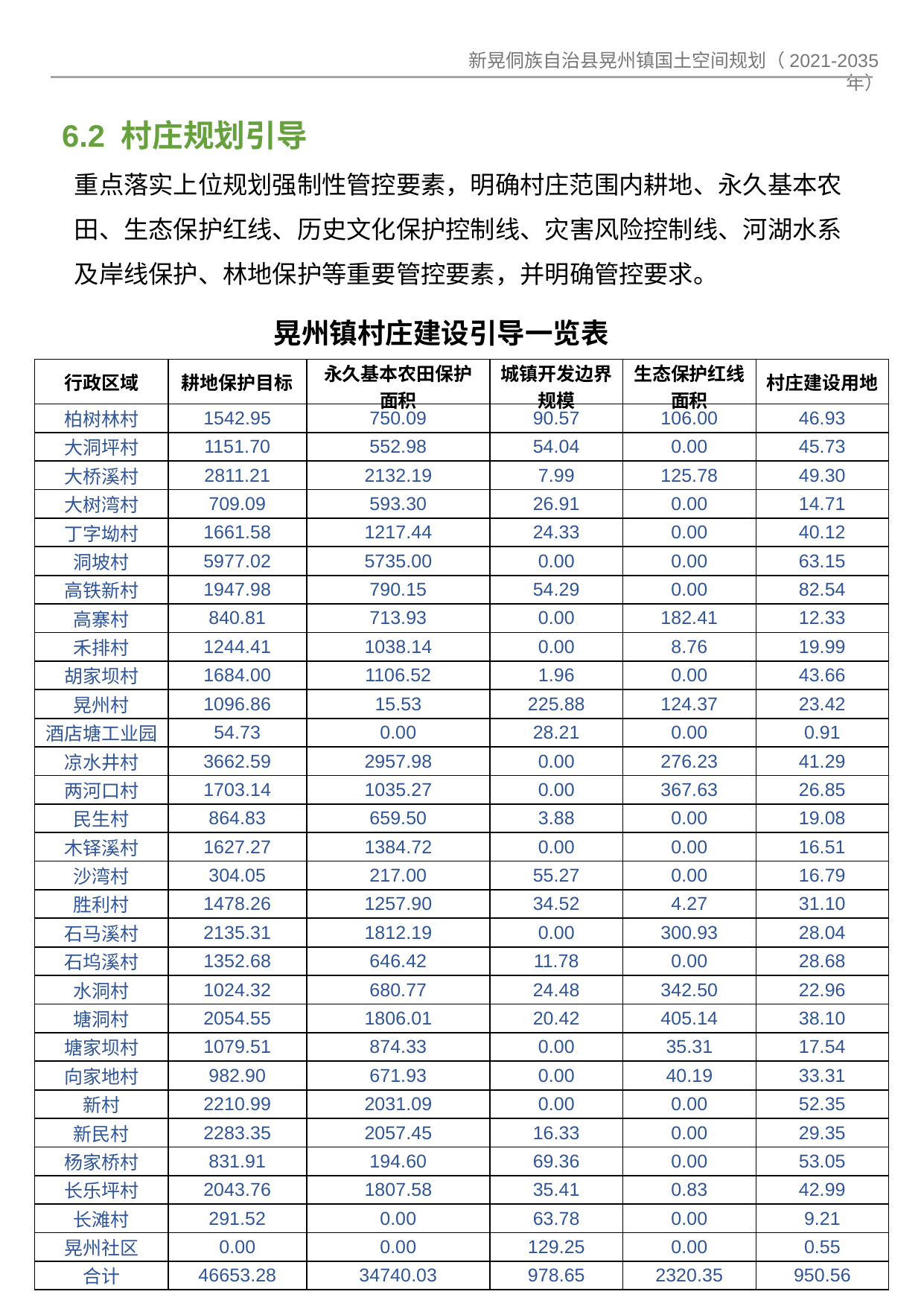

6.2 村庄规划引导
重点落实上位规划强制性管控要素，明确村庄范围内耕地、永久基本农田、生态保护红线、历史文化保护控制线、灾害风险控制线、河湖水系及岸线保护、林地保护等重要管控要素，并明确管控要求。
晃州镇村庄建设引导一览表
| 行政区域 | 耕地保护目标 | 永久基本农田保护面积 | 城镇开发边界规模 | 生态保护红线面积 | 村庄建设用地 |
| --- | --- | --- | --- | --- | --- |
| 柏树林村 | 1542.95 | 750.09 | 90.57 | 106.00 | 46.93 |
| 大洞坪村 | 1151.70 | 552.98 | 54.04 | 0.00 | 45.73 |
| 大桥溪村 | 2811.21 | 2132.19 | 7.99 | 125.78 | 49.30 |
| 大树湾村 | 709.09 | 593.30 | 26.91 | 0.00 | 14.71 |
| 丁字坳村 | 1661.58 | 1217.44 | 24.33 | 0.00 | 40.12 |
| 洞坡村 | 5977.02 | 5735.00 | 0.00 | 0.00 | 63.15 |
| 高铁新村 | 1947.98 | 790.15 | 54.29 | 0.00 | 82.54 |
| 高寨村 | 840.81 | 713.93 | 0.00 | 182.41 | 12.33 |
| 禾排村 | 1244.41 | 1038.14 | 0.00 | 8.76 | 19.99 |
| 胡家坝村 | 1684.00 | 1106.52 | 1.96 | 0.00 | 43.66 |
| 晃州村 | 1096.86 | 15.53 | 225.88 | 124.37 | 23.42 |
| 酒店塘工业园 | 54.73 | 0.00 | 28.21 | 0.00 | 0.91 |
| 凉水井村 | 3662.59 | 2957.98 | 0.00 | 276.23 | 41.29 |
| 两河口村 | 1703.14 | 1035.27 | 0.00 | 367.63 | 26.85 |
| 民生村 | 864.83 | 659.50 | 3.88 | 0.00 | 19.08 |
| 木铎溪村 | 1627.27 | 1384.72 | 0.00 | 0.00 | 16.51 |
| 沙湾村 | 304.05 | 217.00 | 55.27 | 0.00 | 16.79 |
| 胜利村 | 1478.26 | 1257.90 | 34.52 | 4.27 | 31.10 |
| 石马溪村 | 2135.31 | 1812.19 | 0.00 | 300.93 | 28.04 |
| 石坞溪村 | 1352.68 | 646.42 | 11.78 | 0.00 | 28.68 |
| 水洞村 | 1024.32 | 680.77 | 24.48 | 342.50 | 22.96 |
| 塘洞村 | 2054.55 | 1806.01 | 20.42 | 405.14 | 38.10 |
| 塘家坝村 | 1079.51 | 874.33 | 0.00 | 35.31 | 17.54 |
| 向家地村 | 982.90 | 671.93 | 0.00 | 40.19 | 33.31 |
| 新村 | 2210.99 | 2031.09 | 0.00 | 0.00 | 52.35 |
| 新民村 | 2283.35 | 2057.45 | 16.33 | 0.00 | 29.35 |
| 杨家桥村 | 831.91 | 194.60 | 69.36 | 0.00 | 53.05 |
| 长乐坪村 | 2043.76 | 1807.58 | 35.41 | 0.83 | 42.99 |
| 长滩村 | 291.52 | 0.00 | 63.78 | 0.00 | 9.21 |
| 晃州社区 | 0.00 | 0.00 | 129.25 | 0.00 | 0.55 |
| 合计 | 46653.28 | 34740.03 | 978.65 | 2320.35 | 950.56 |